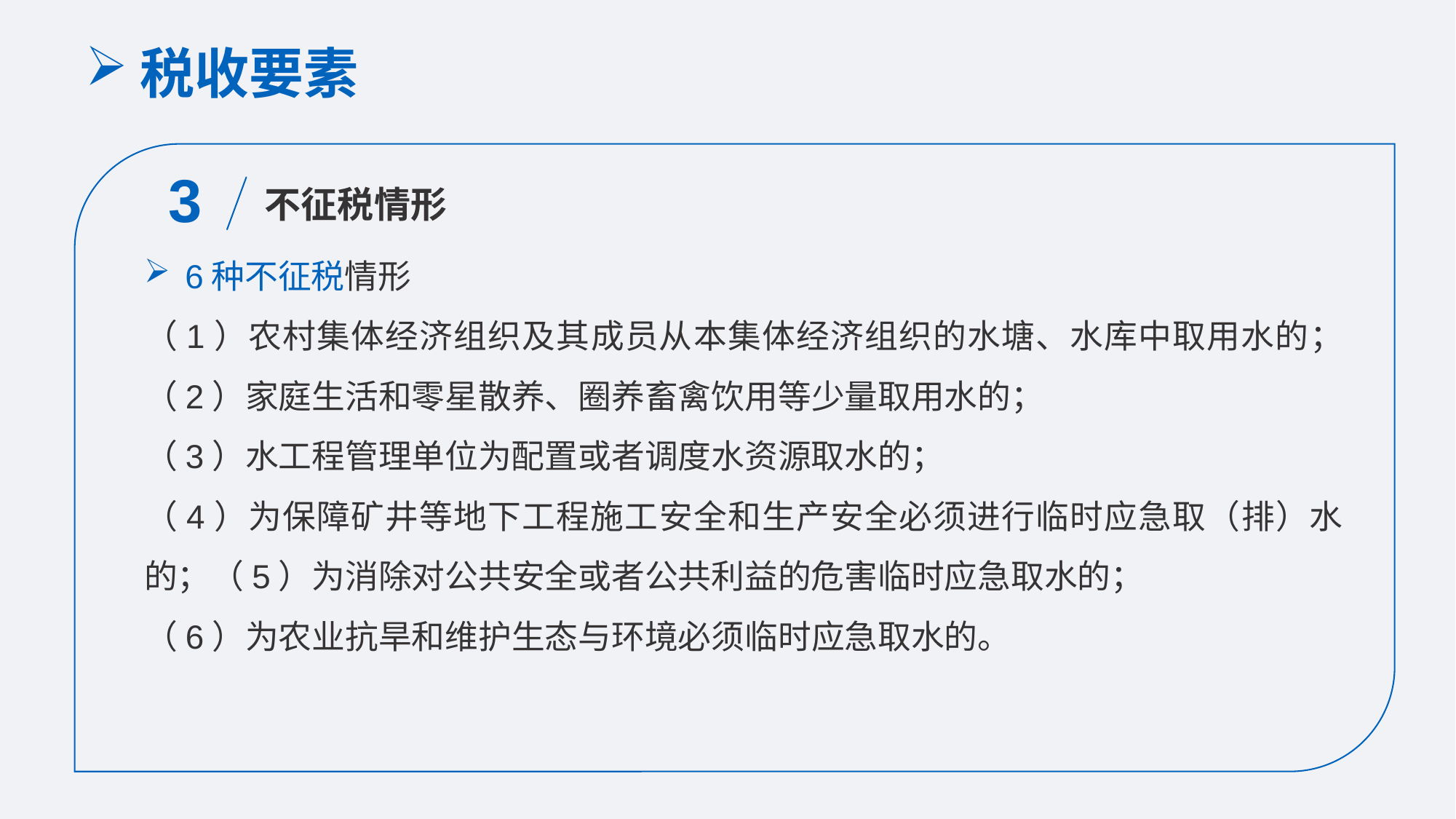

税收要素

3
不征税情形
6种不征税情形
（1）农村集体经济组织及其成员从本集体经济组织的水塘、水库中取用水的；（2）家庭生活和零星散养、圈养畜禽饮用等少量取用水的；
（3）水工程管理单位为配置或者调度水资源取水的；
（4）为保障矿井等地下工程施工安全和生产安全必须进行临时应急取（排）水的；（5）为消除对公共安全或者公共利益的危害临时应急取水的；
（6）为农业抗旱和维护生态与环境必须临时应急取水的。